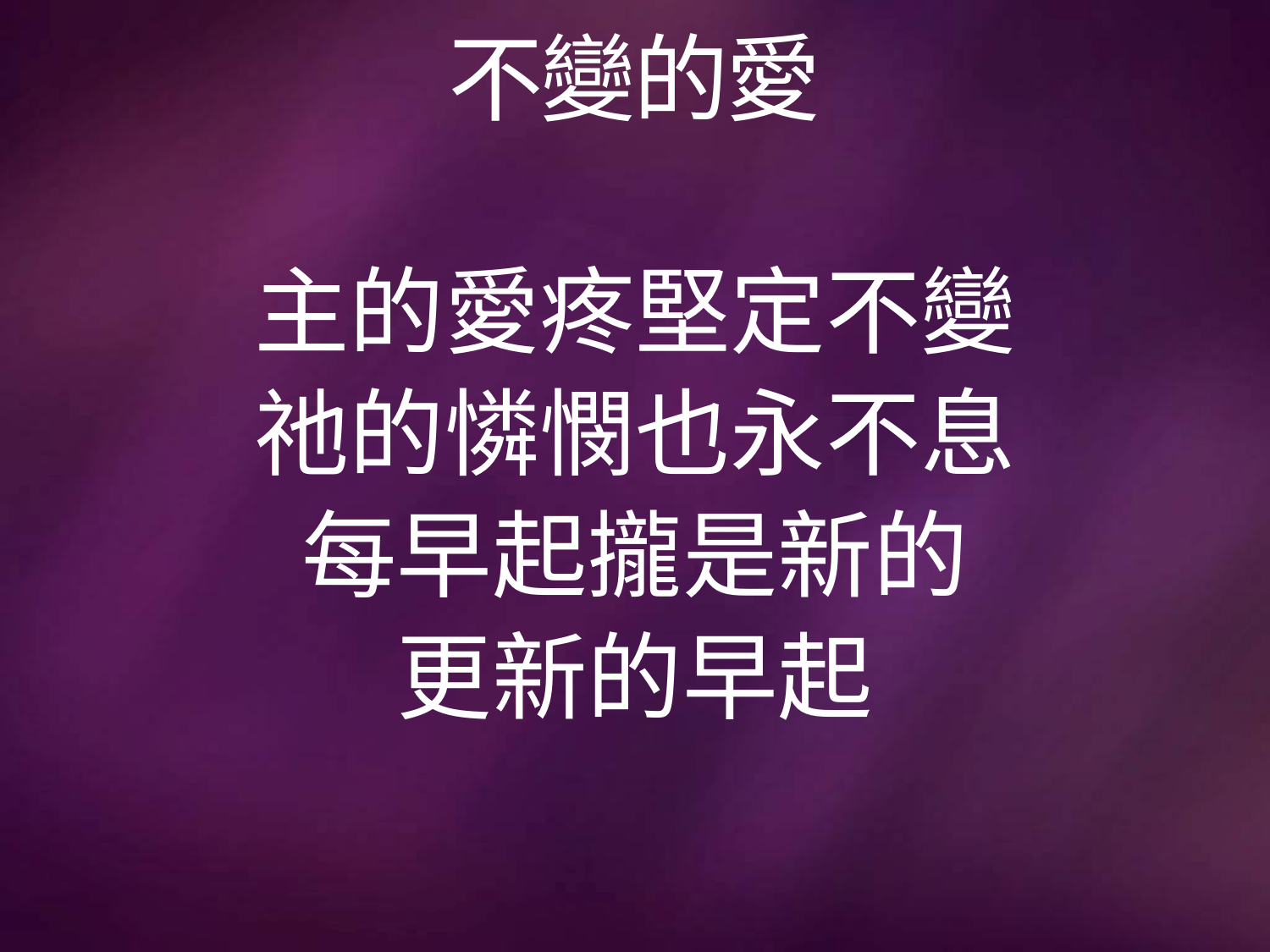

# 不變的愛
主的愛疼堅定不變
祂的憐憫也永不息
每早起攏是新的
更新的早起